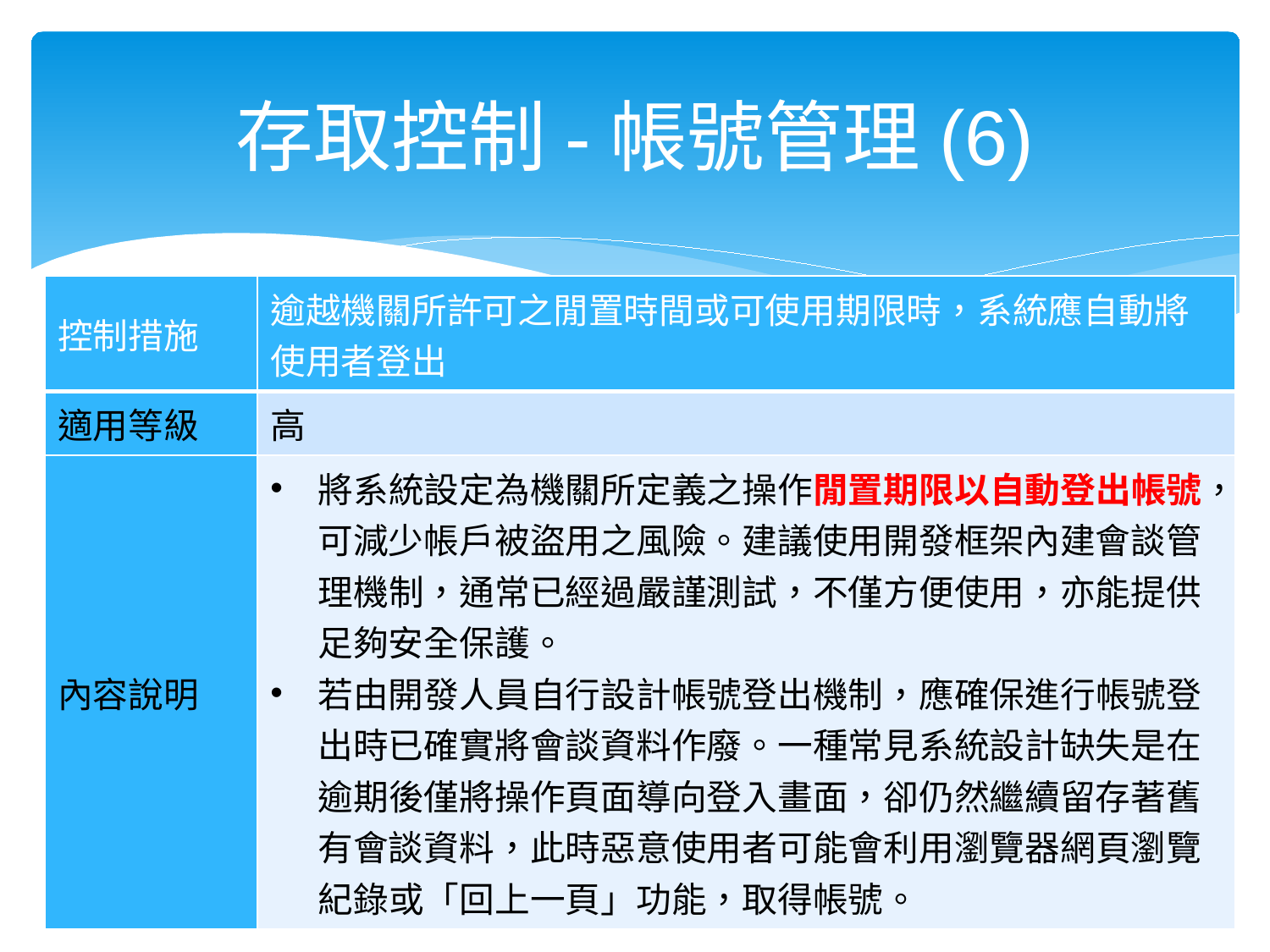

# 存取控制-帳號管理(6)
| 控制措施 | 逾越機關所許可之閒置時間或可使用期限時，系統應自動將使用者登出 |
| --- | --- |
| 適用等級 | 高 |
| 內容說明 | 將系統設定為機關所定義之操作閒置期限以自動登出帳號，可減少帳戶被盜用之風險。建議使用開發框架內建會談管理機制，通常已經過嚴謹測試，不僅方便使用，亦能提供足夠安全保護。 若由開發人員自行設計帳號登出機制，應確保進行帳號登出時已確實將會談資料作廢。一種常見系統設計缺失是在逾期後僅將操作頁面導向登入畫面，卻仍然繼續留存著舊有會談資料，此時惡意使用者可能會利用瀏覽器網頁瀏覽紀錄或「回上一頁」功能，取得帳號。 |